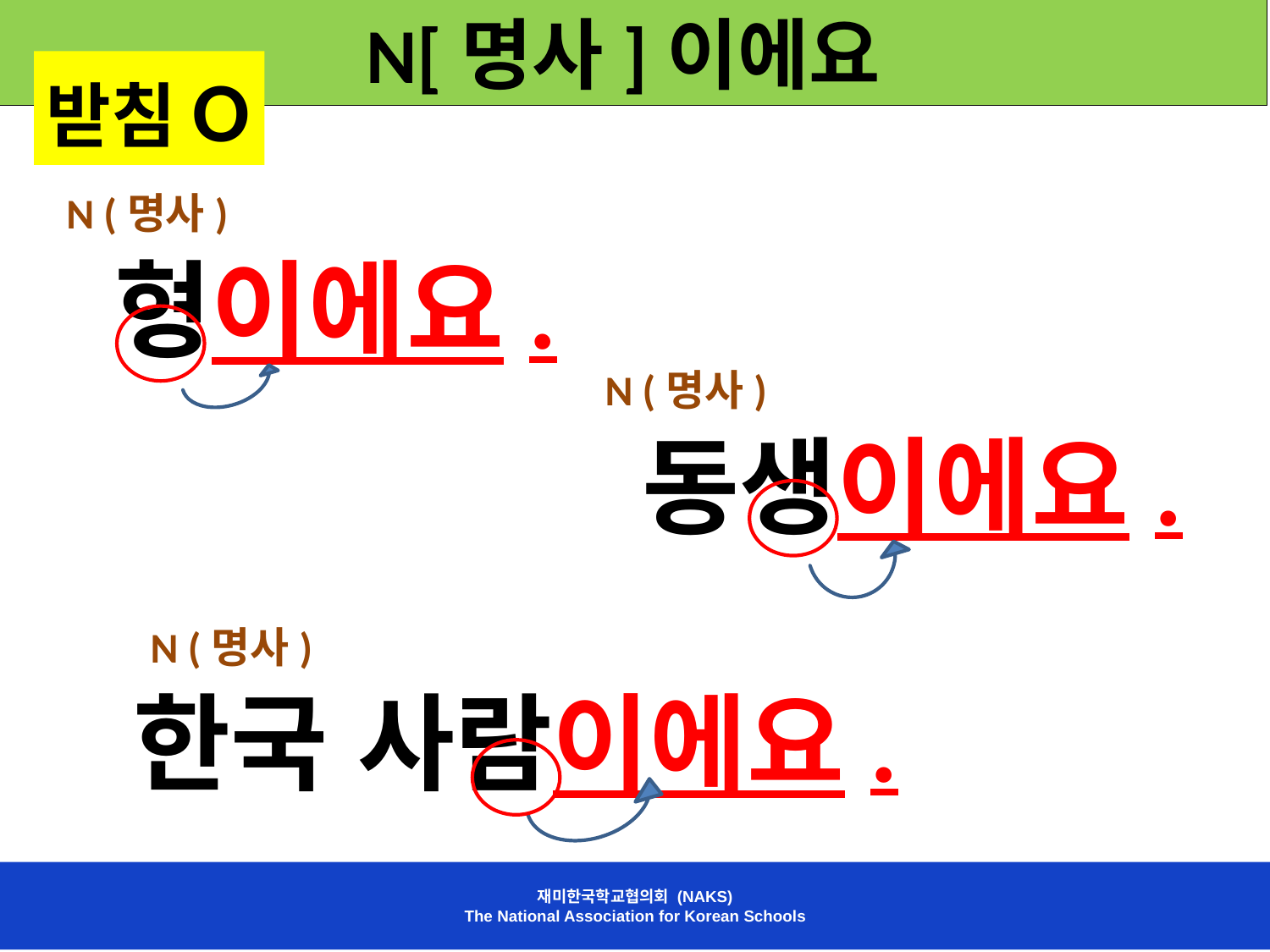

N[명사]이에요
받침O
N (명사)
형이에요.

N (명사)

동생이에요.

N (명사)
한국 사람이에요.

재미한국학교협의회 (NAKS)
The National Association for Korean Schools